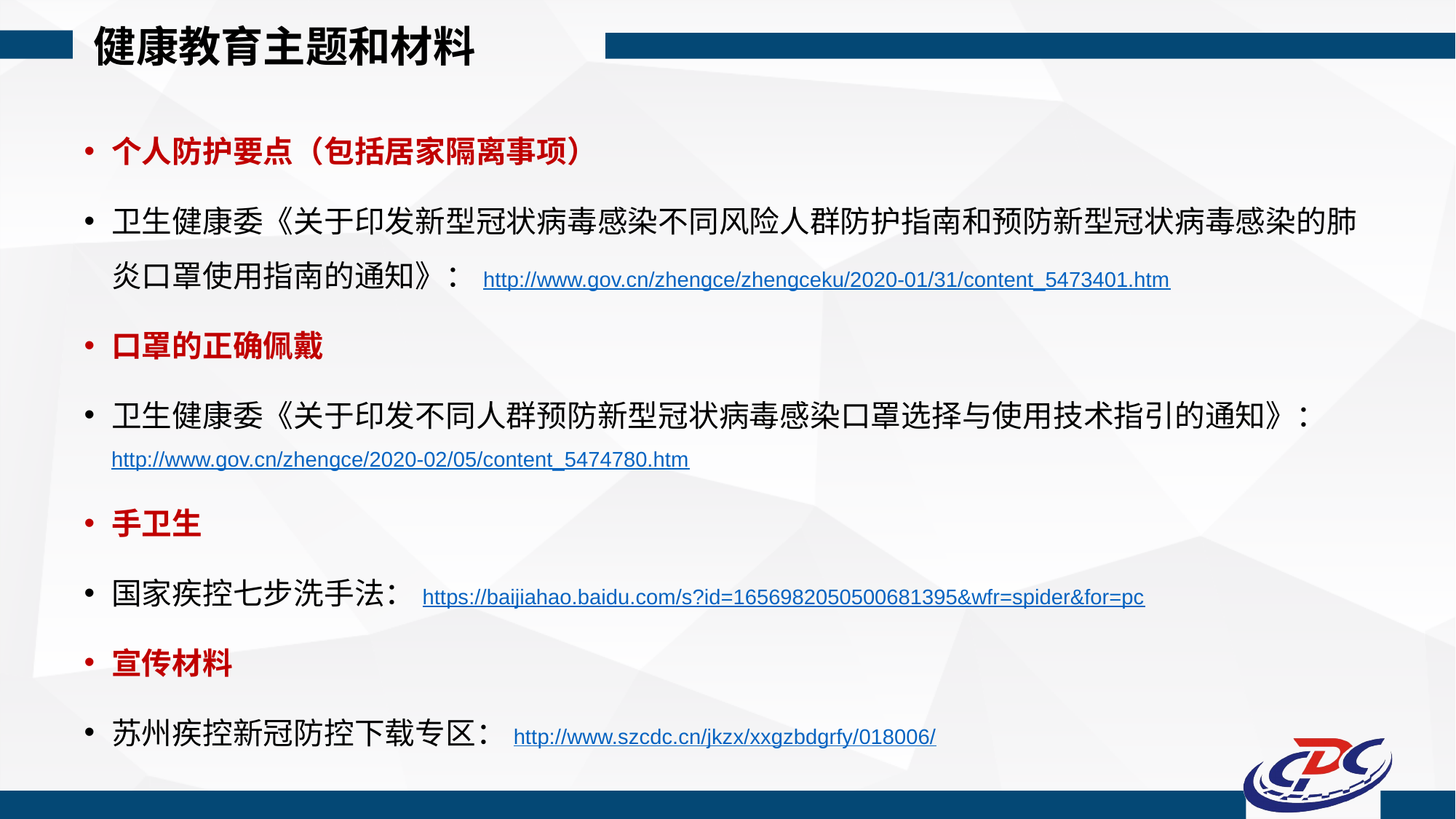

健康教育主题和材料
个人防护要点（包括居家隔离事项）
卫生健康委《关于印发新型冠状病毒感染不同风险人群防护指南和预防新型冠状病毒感染的肺炎口罩使用指南的通知》：http://www.gov.cn/zhengce/zhengceku/2020-01/31/content_5473401.htm
口罩的正确佩戴
卫生健康委《关于印发不同人群预防新型冠状病毒感染口罩选择与使用技术指引的通知》：http://www.gov.cn/zhengce/2020-02/05/content_5474780.htm
手卫生
国家疾控七步洗手法：https://baijiahao.baidu.com/s?id=1656982050500681395&wfr=spider&for=pc
宣传材料
苏州疾控新冠防控下载专区：http://www.szcdc.cn/jkzx/xxgzbdgrfy/018006/